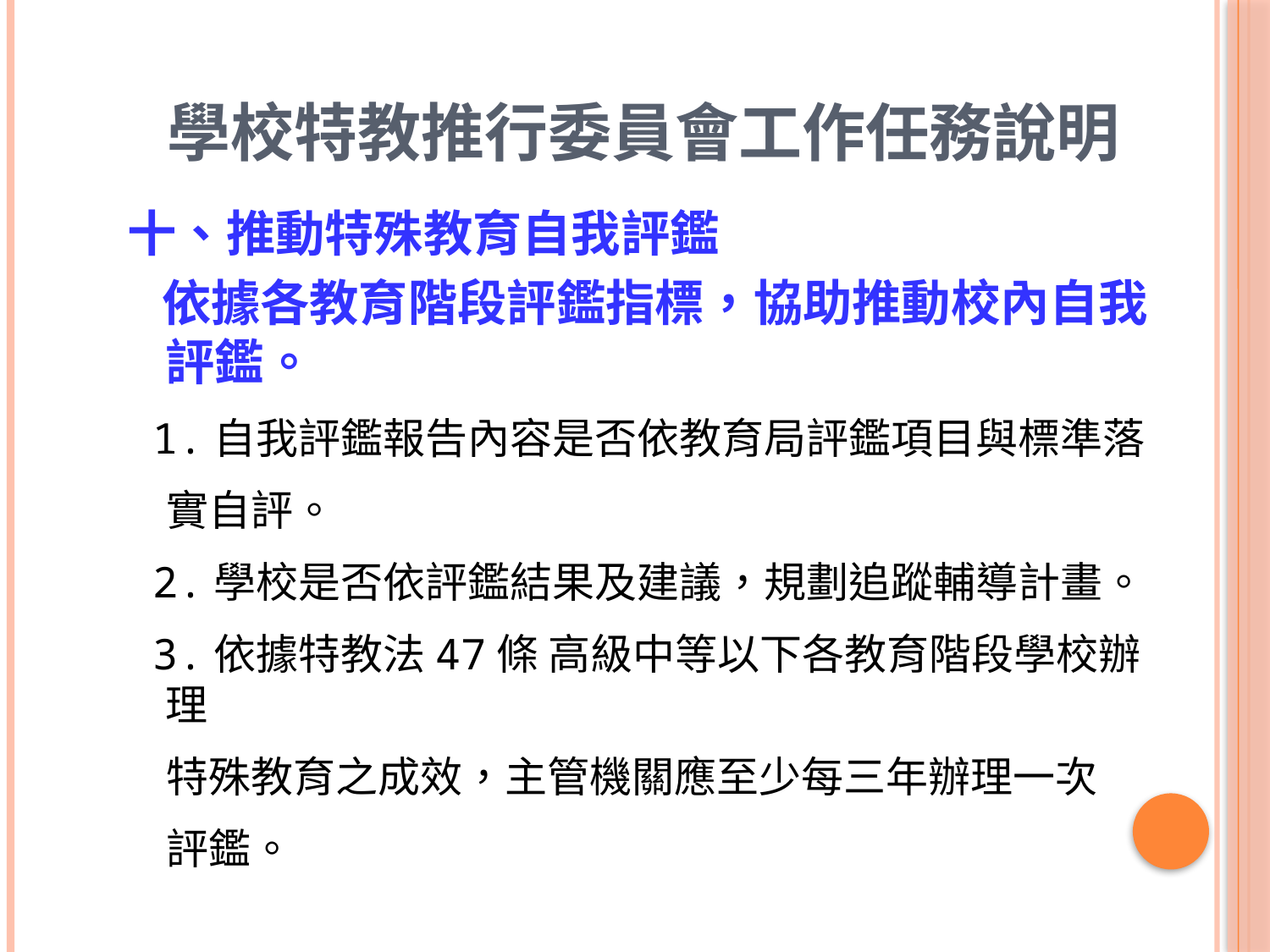

# 學校特教推行委員會工作任務說明
十、推動特殊教育自我評鑑
  依據各教育階段評鑑指標，協助推動校內自我評鑑。
 1.自我評鑑報告內容是否依教育局評鑑項目與標準落
   實自評。
 2.學校是否依評鑑結果及建議，規劃追蹤輔導計畫。
 3.依據特教法47條 高級中等以下各教育階段學校辦理
   特殊教育之成效，主管機關應至少每三年辦理一次
   評鑑。